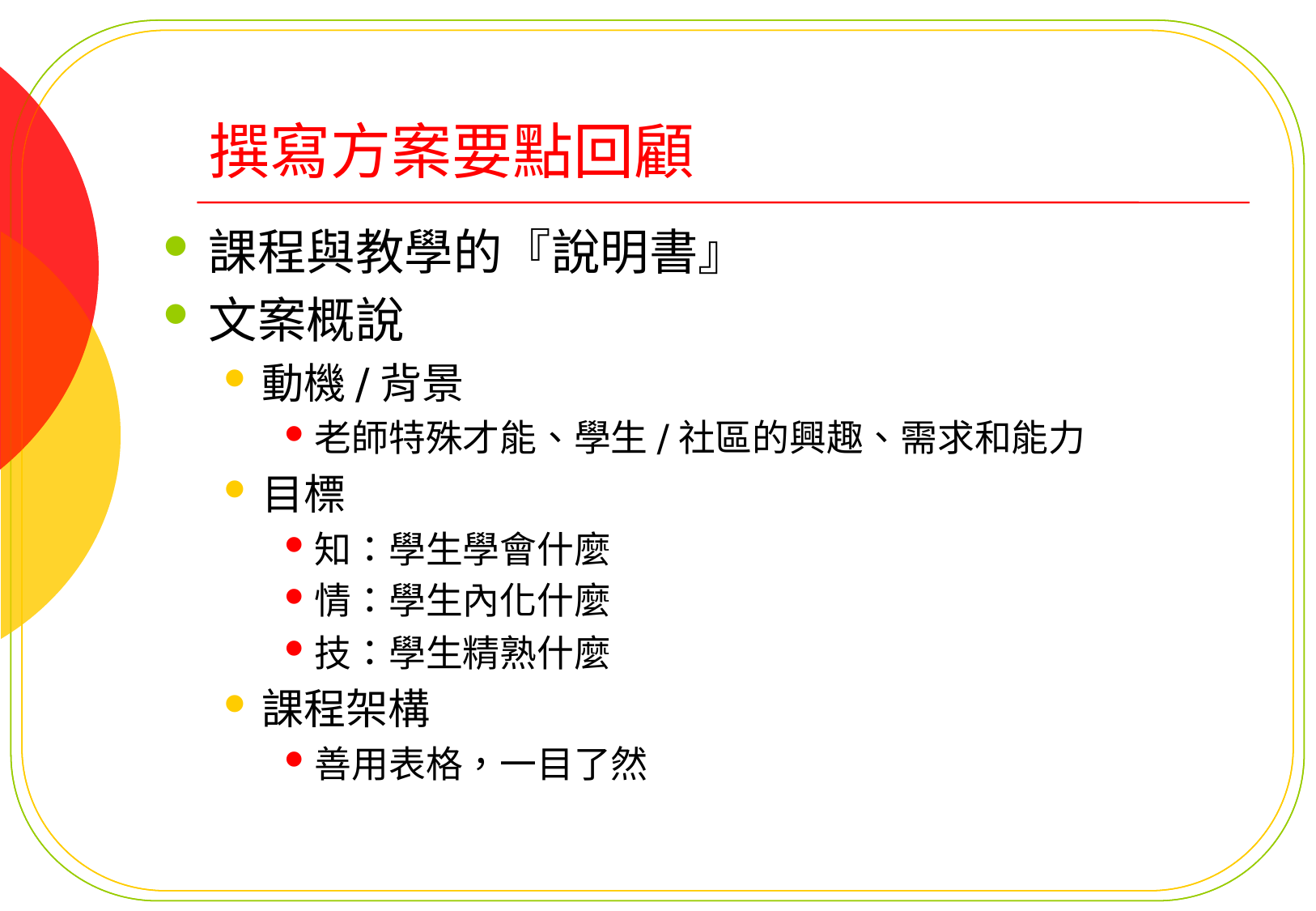

# 撰寫方案要點回顧
課程與教學的『說明書』
文案概說
動機/背景
老師特殊才能、學生/社區的興趣、需求和能力
目標
知：學生學會什麼
情：學生內化什麼
技：學生精熟什麼
課程架構
善用表格，一目了然